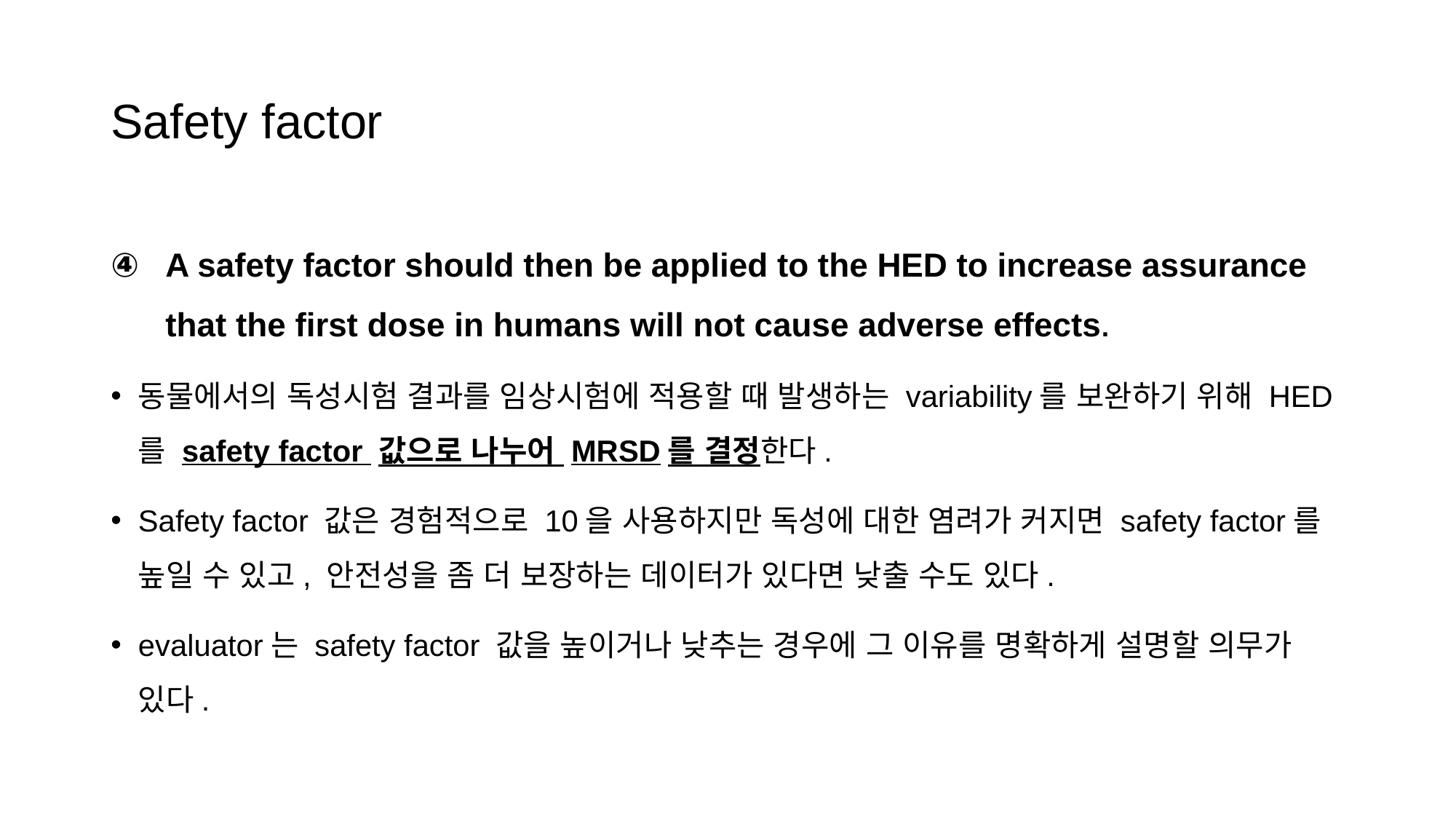

# Safety factor
A safety factor should then be applied to the HED to increase assurance that the first dose in humans will not cause adverse effects.
동물에서의 독성시험 결과를 임상시험에 적용할 때 발생하는 variability를 보완하기 위해 HED를 safety factor 값으로 나누어 MRSD를 결정한다.
Safety factor 값은 경험적으로 10을 사용하지만 독성에 대한 염려가 커지면 safety factor를 높일 수 있고, 안전성을 좀 더 보장하는 데이터가 있다면 낮출 수도 있다.
evaluator는 safety factor 값을 높이거나 낮추는 경우에 그 이유를 명확하게 설명할 의무가 있다.